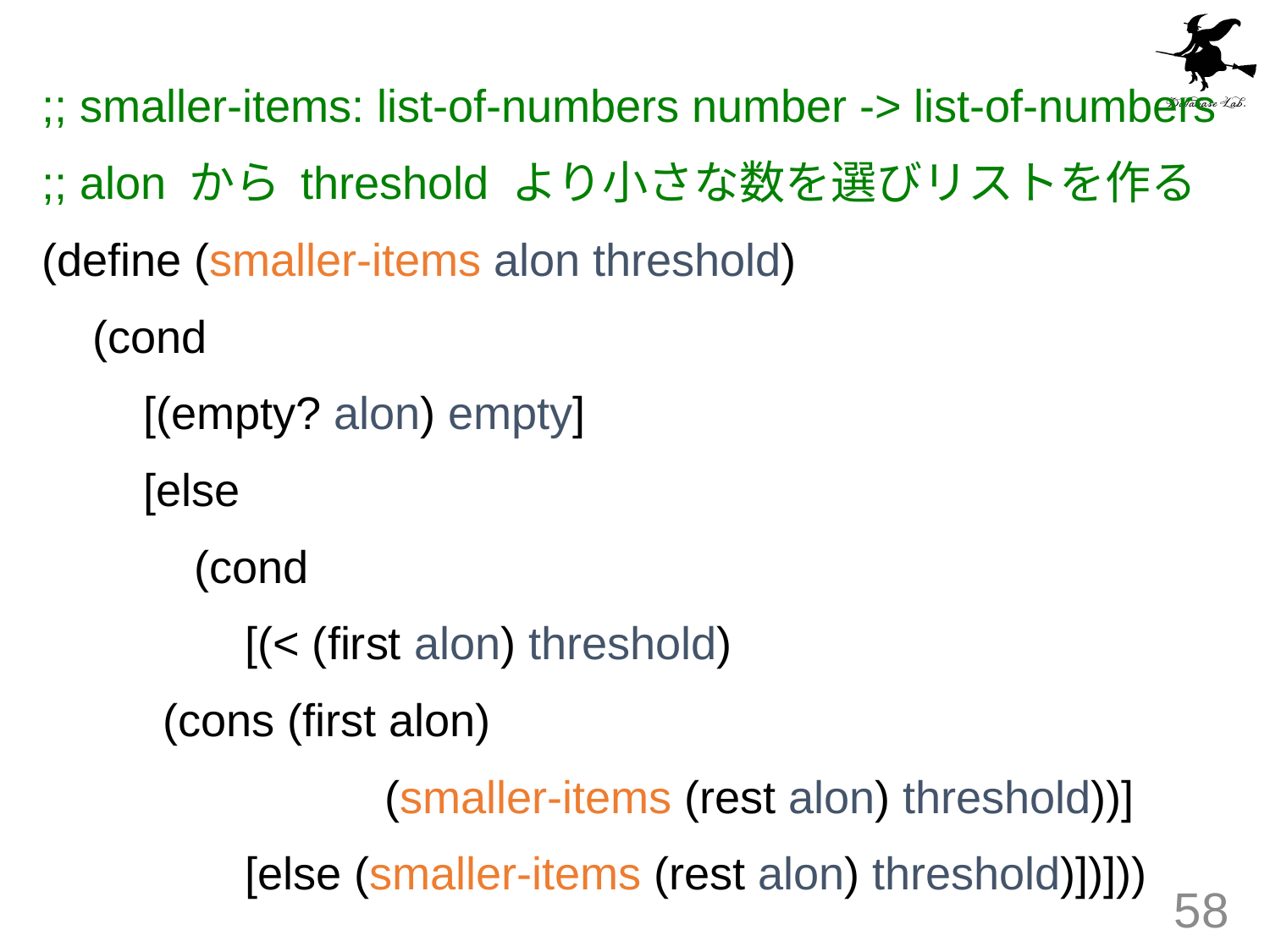

#
;; smaller-items: list-of-numbers number -> list-of-numbers
;; alon から threshold より小さな数を選びリストを作る
(define (smaller-items alon threshold)
    (cond
        [(empty? alon) empty]
        [else
            (cond
                [(< (first alon) threshold)
		       (cons (first alon)
                           (smaller-items (rest alon) threshold))]
                [else (smaller-items (rest alon) threshold)])]))
58